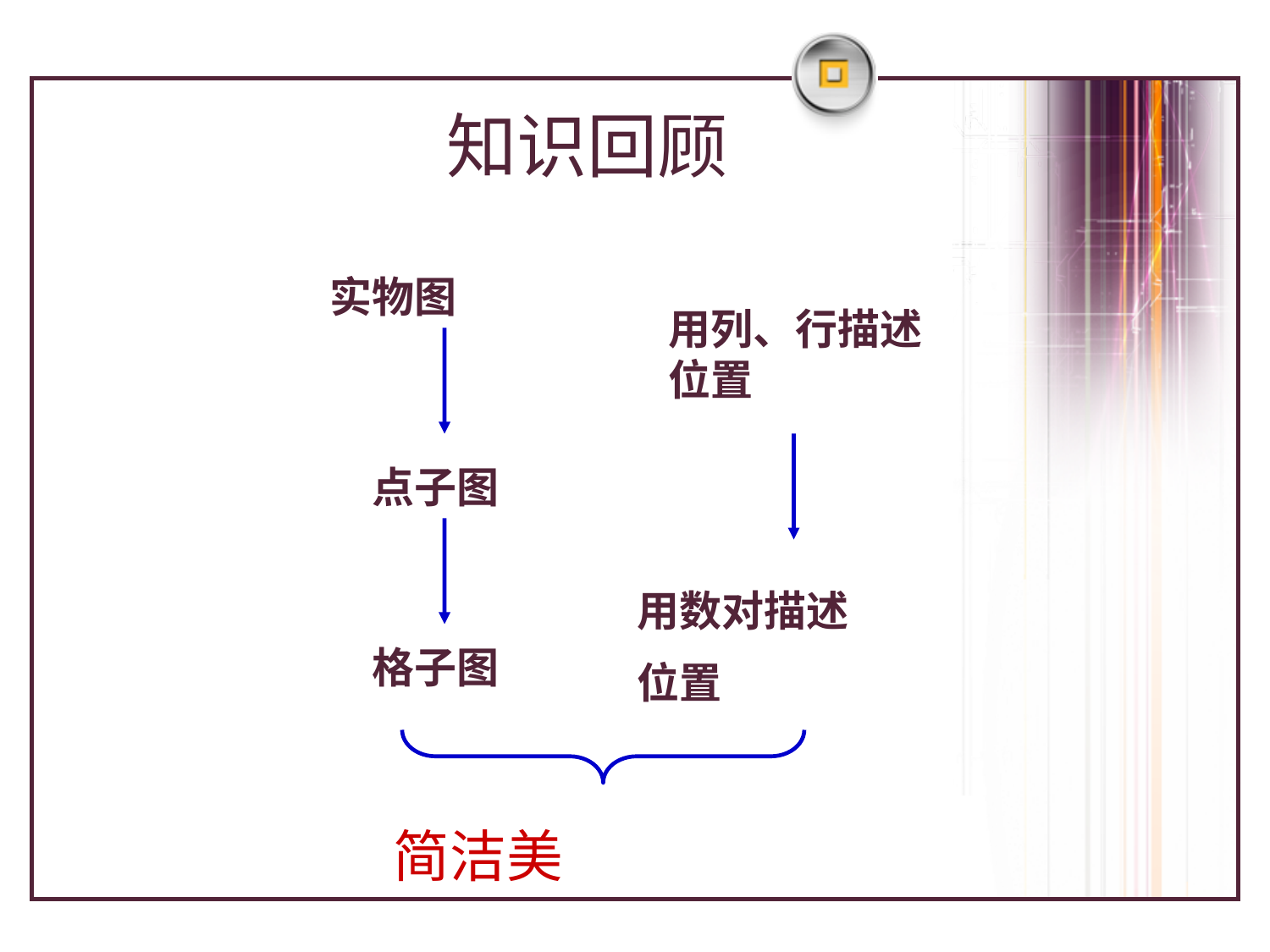

知识回顾
实物图
用列、行描述位置

点子图

用数对描述
位置
格子图
简洁美